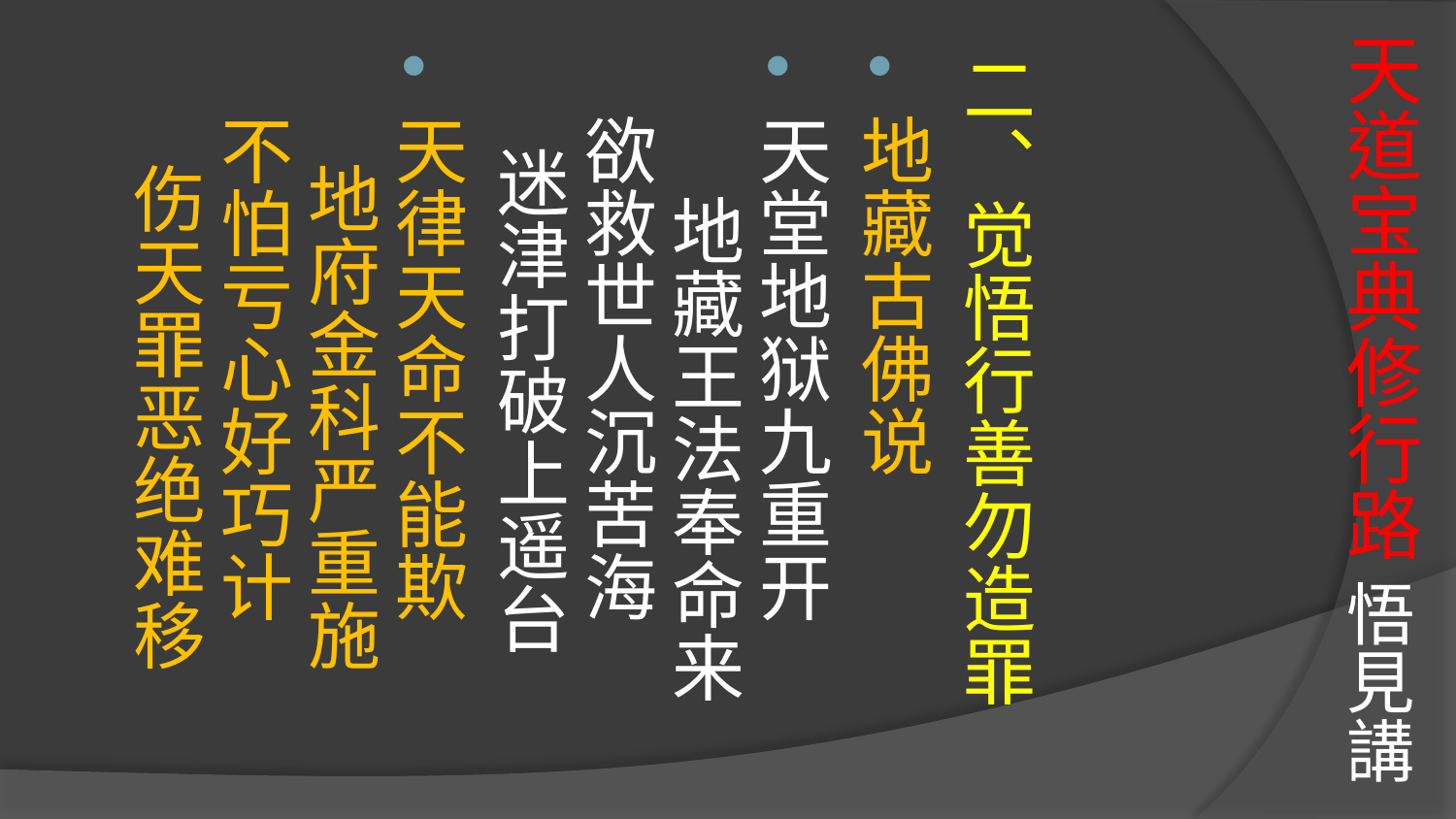

# 天道宝典修行路 悟見講
二、觉悟行善勿造罪
地藏古佛说
天堂地狱九重开                地藏王法奉命来
欲救世人沉苦海             迷津打破上遥台
天律天命不能欺              地府金科严重施
不怕亏心好巧计              伤天罪恶绝难移